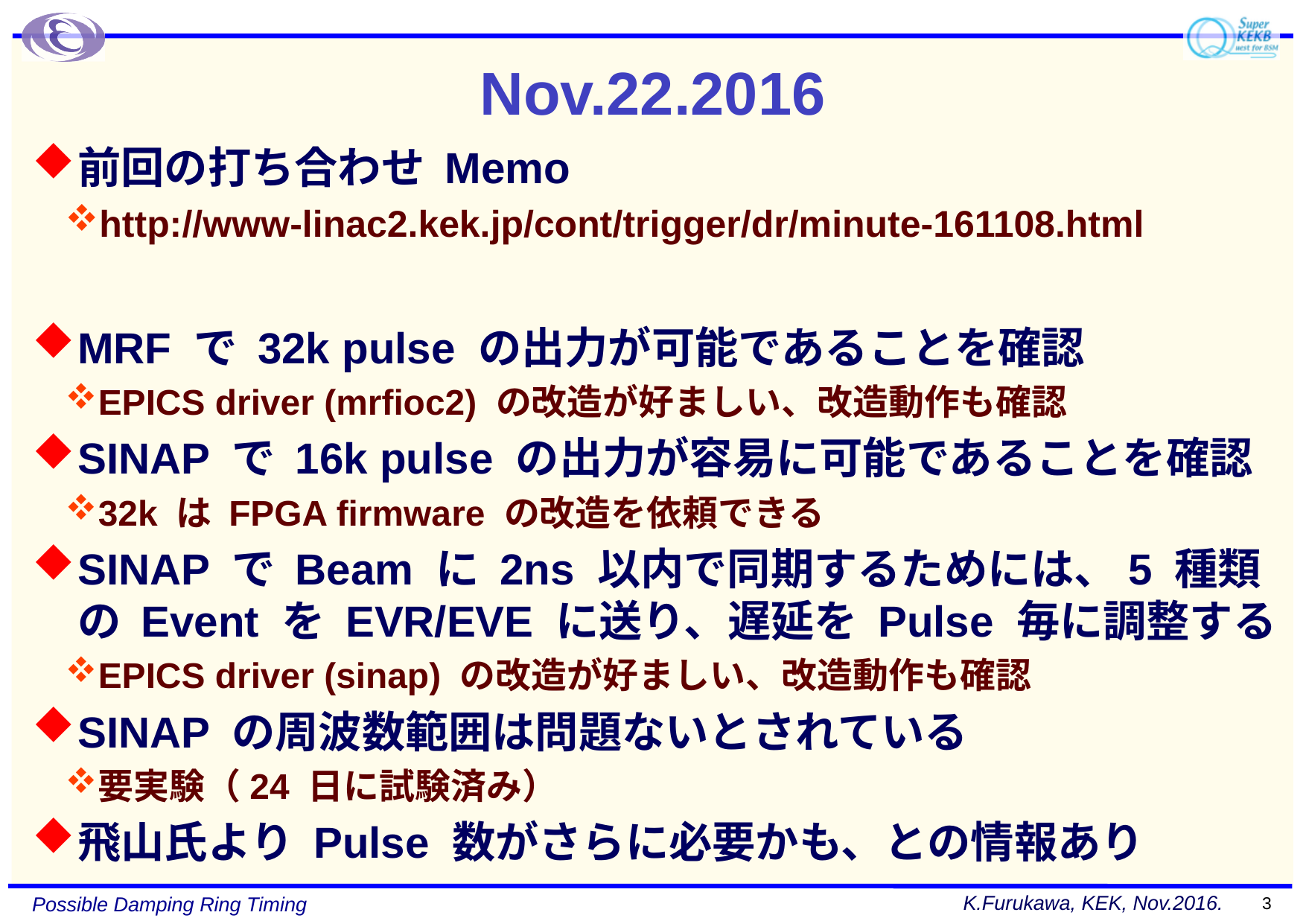

# Nov.22.2016
前回の打ち合わせ Memo
http://www-linac2.kek.jp/cont/trigger/dr/minute-161108.html

MRF で 32k pulse の出力が可能であることを確認
EPICS driver (mrfioc2) の改造が好ましい、改造動作も確認
SINAP で 16k pulse の出力が容易に可能であることを確認
32k は FPGA firmware の改造を依頼できる
SINAP で Beam に 2ns 以内で同期するためには、5 種類の Event を EVR/EVE に送り、遅延を Pulse 毎に調整する
EPICS driver (sinap) の改造が好ましい、改造動作も確認
SINAP の周波数範囲は問題ないとされている
要実験（24 日に試験済み）
飛山氏より Pulse 数がさらに必要かも、との情報あり
3